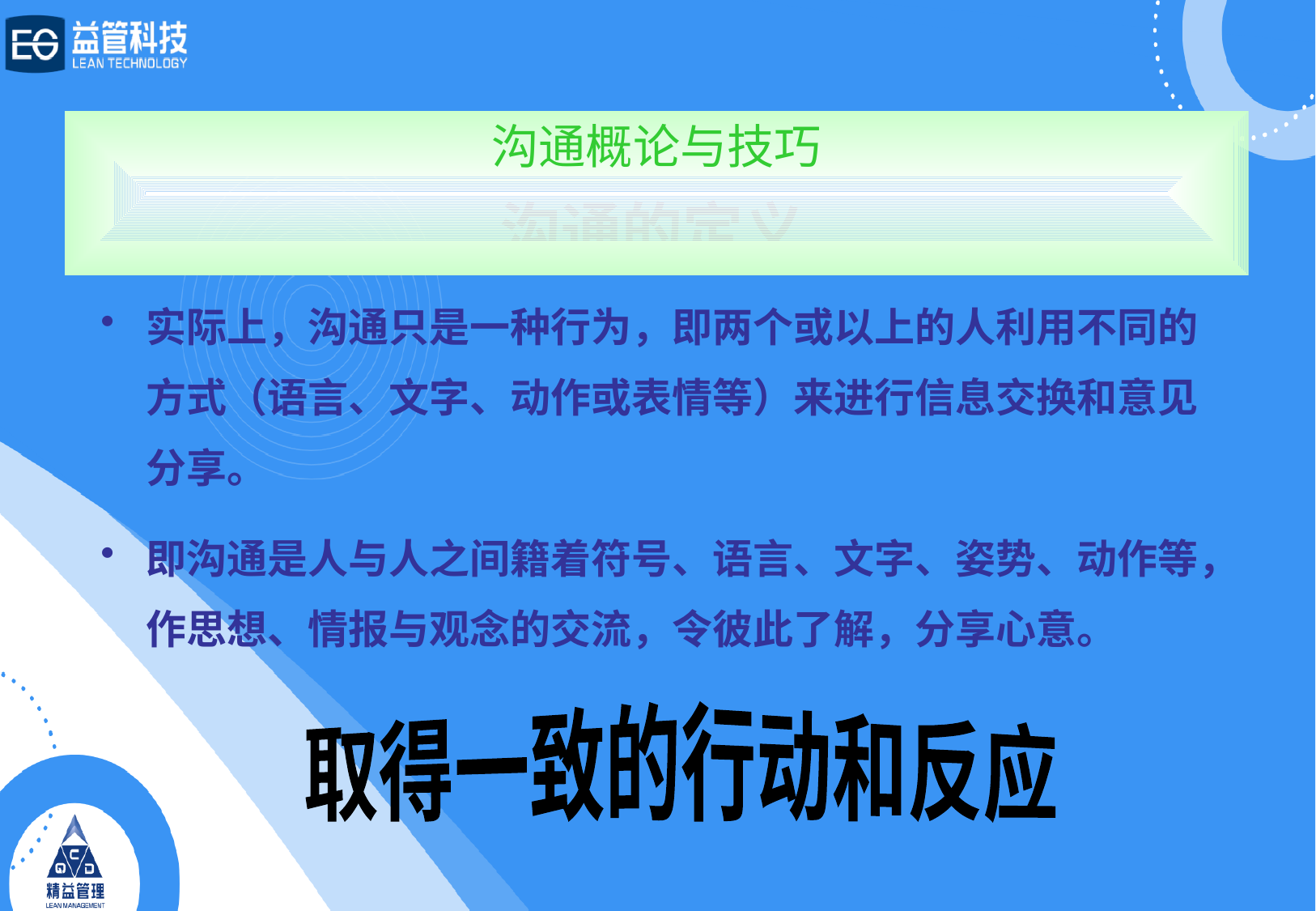

# 沟通概论与技巧
沟通的定义
实际上，沟通只是一种行为，即两个或以上的人利用不同的方式（语言、文字、动作或表情等）来进行信息交换和意见分享。
即沟通是人与人之间籍着符号、语言、文字、姿势、动作等，作思想、情报与观念的交流，令彼此了解，分享心意。
取得一致的行动和反应